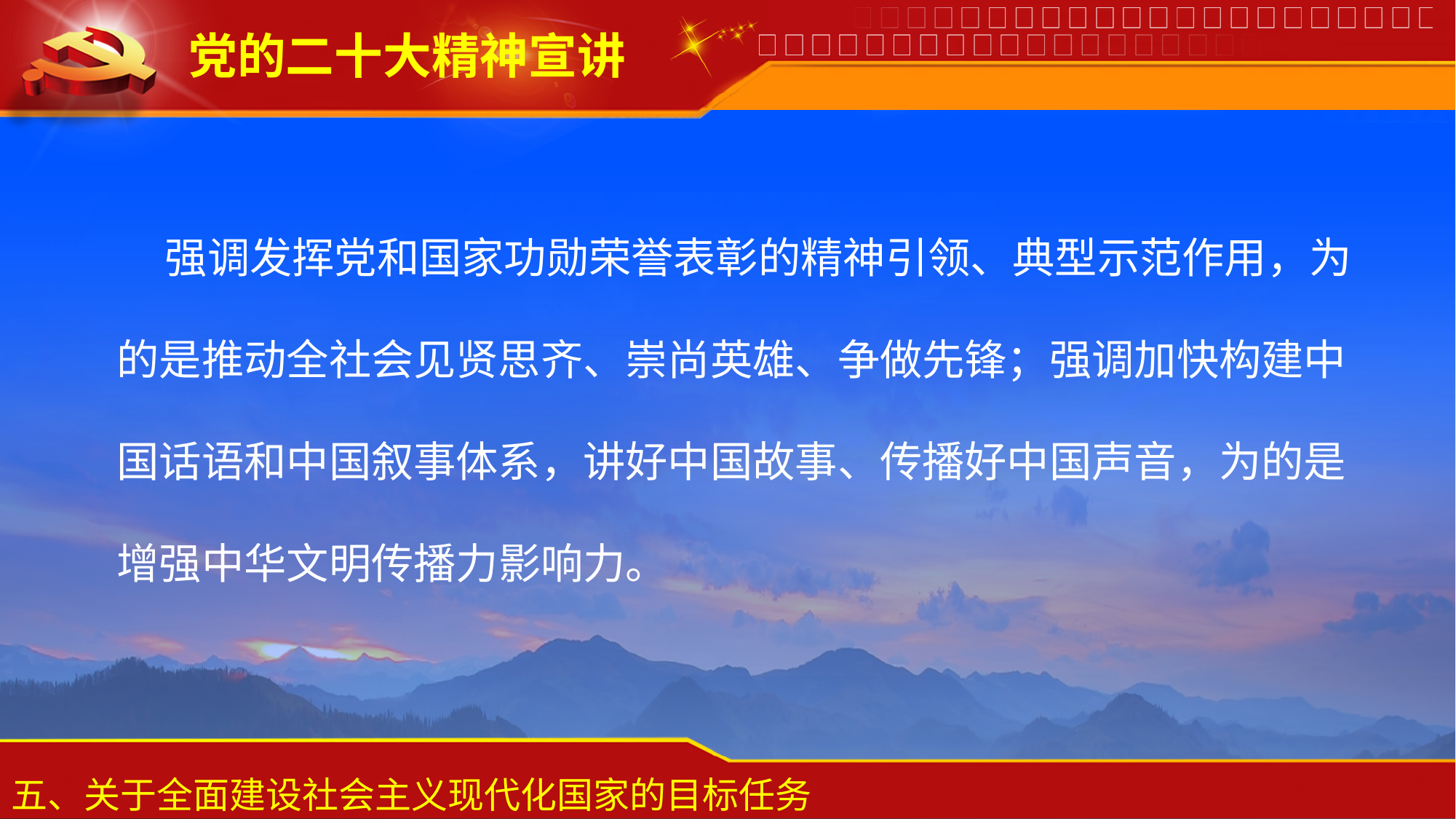

党的二十大精神宣讲
    强调发挥党和国家功勋荣誉表彰的精神引领、典型示范作用，为的是推动全社会见贤思齐、崇尚英雄、争做先锋；强调加快构建中国话语和中国叙事体系，讲好中国故事、传播好中国声音，为的是增强中华文明传播力影响力。
五、关于全面建设社会主义现代化国家的目标任务